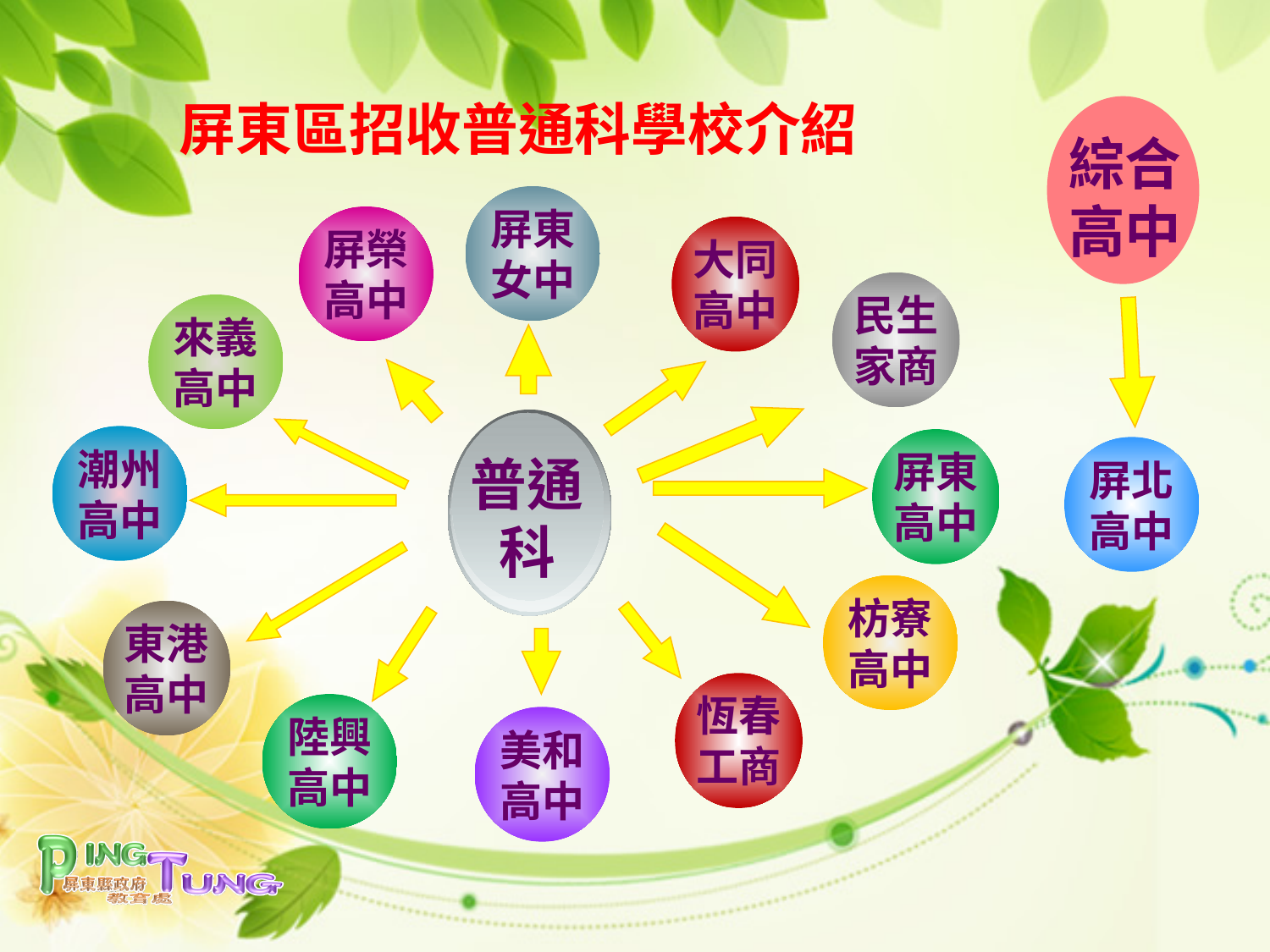

# 屏東區招收普通科學校介紹

綜合高中
屏東
女中
屏榮
高中
大同
高中
民生
家商
來義
高中

普通科

潮州
高中
屏東
高中
屏北
高中
枋寮
高中
東港
高中
恆春
工商
陸興
高中
美和
高中